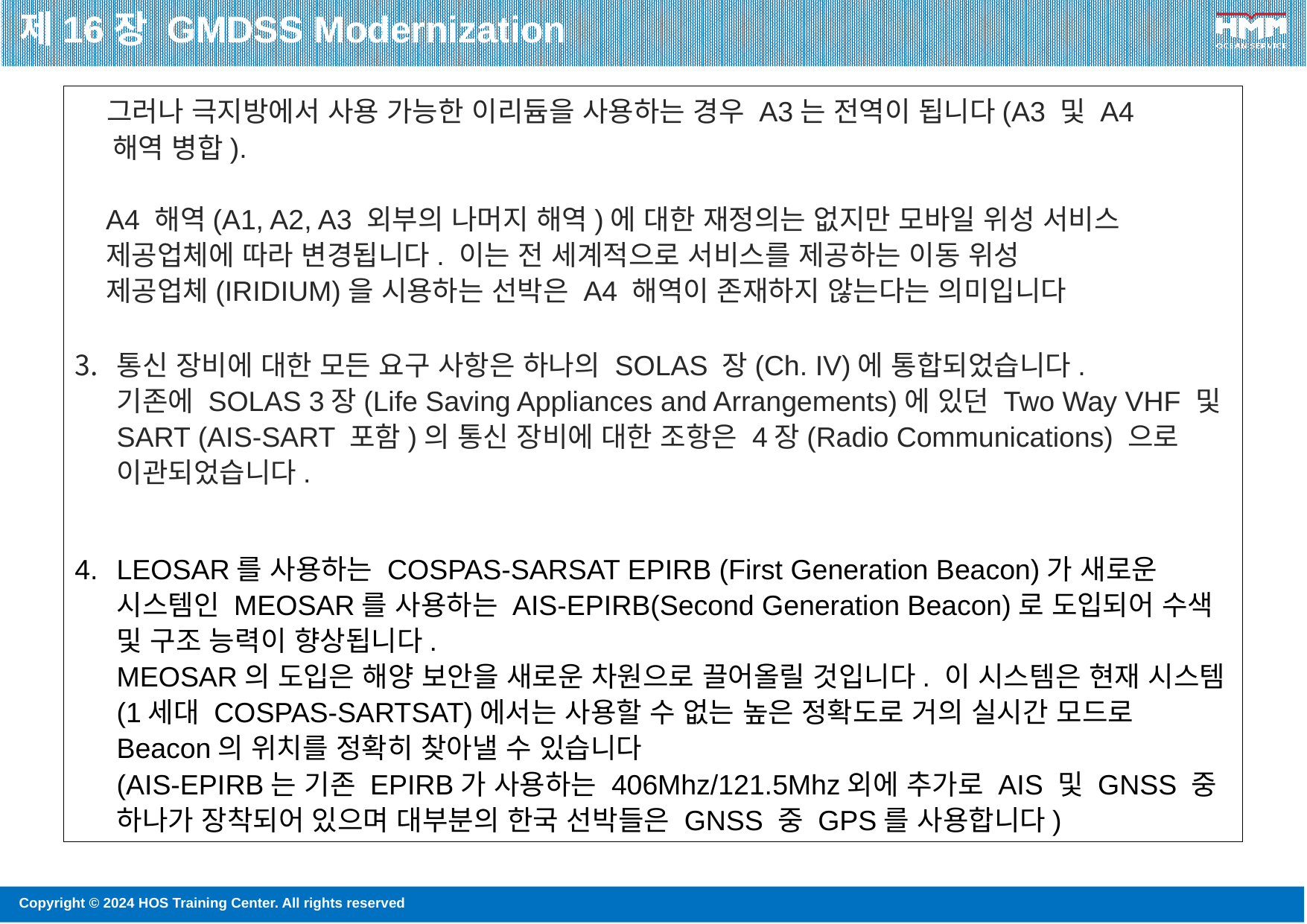

제16장 GMDSS Modernization
    그러나 극지방에서 사용 가능한 이리듐을 사용하는 경우 A3는 전역이 됩니다(A3 및 A4
    해역 병합).
    A4 해역(A1, A2, A3 외부의 나머지 해역)에 대한 재정의는 없지만 모바일 위성 서비스
    제공업체에 따라 변경됩니다. 이는 전 세계적으로 서비스를 제공하는 이동 위성
    제공업체(IRIDIUM)을 시용하는 선박은 A4 해역이 존재하지 않는다는 의미입니다
통신 장비에 대한 모든 요구 사항은 하나의 SOLAS 장(Ch. IV)에 통합되었습니다.
기존에 SOLAS 3장(Life Saving Appliances and Arrangements)에 있던 Two Way VHF 및 SART (AIS-SART 포함)의 통신 장비에 대한 조항은 4장(Radio Communications) 으로 이관되었습니다.

LEOSAR를 사용하는 COSPAS-SARSAT EPIRB (First Generation Beacon)가 새로운 시스템인 MEOSAR를 사용하는 AIS-EPIRB(Second Generation Beacon)로 도입되어 수색 및 구조 능력이 향상됩니다.
MEOSAR의 도입은 해양 보안을 새로운 차원으로 끌어올릴 것입니다. 이 시스템은 현재 시스템(1세대 COSPAS-SARTSAT)에서는 사용할 수 없는 높은 정확도로 거의 실시간 모드로 Beacon의 위치를 정확히 찾아낼 수 있습니다
(AIS-EPIRB는 기존 EPIRB가 사용하는 406Mhz/121.5Mhz외에 추가로 AIS 및 GNSS 중 하나가 장착되어 있으며 대부분의 한국 선박들은 GNSS 중 GPS를 사용합니다)
133